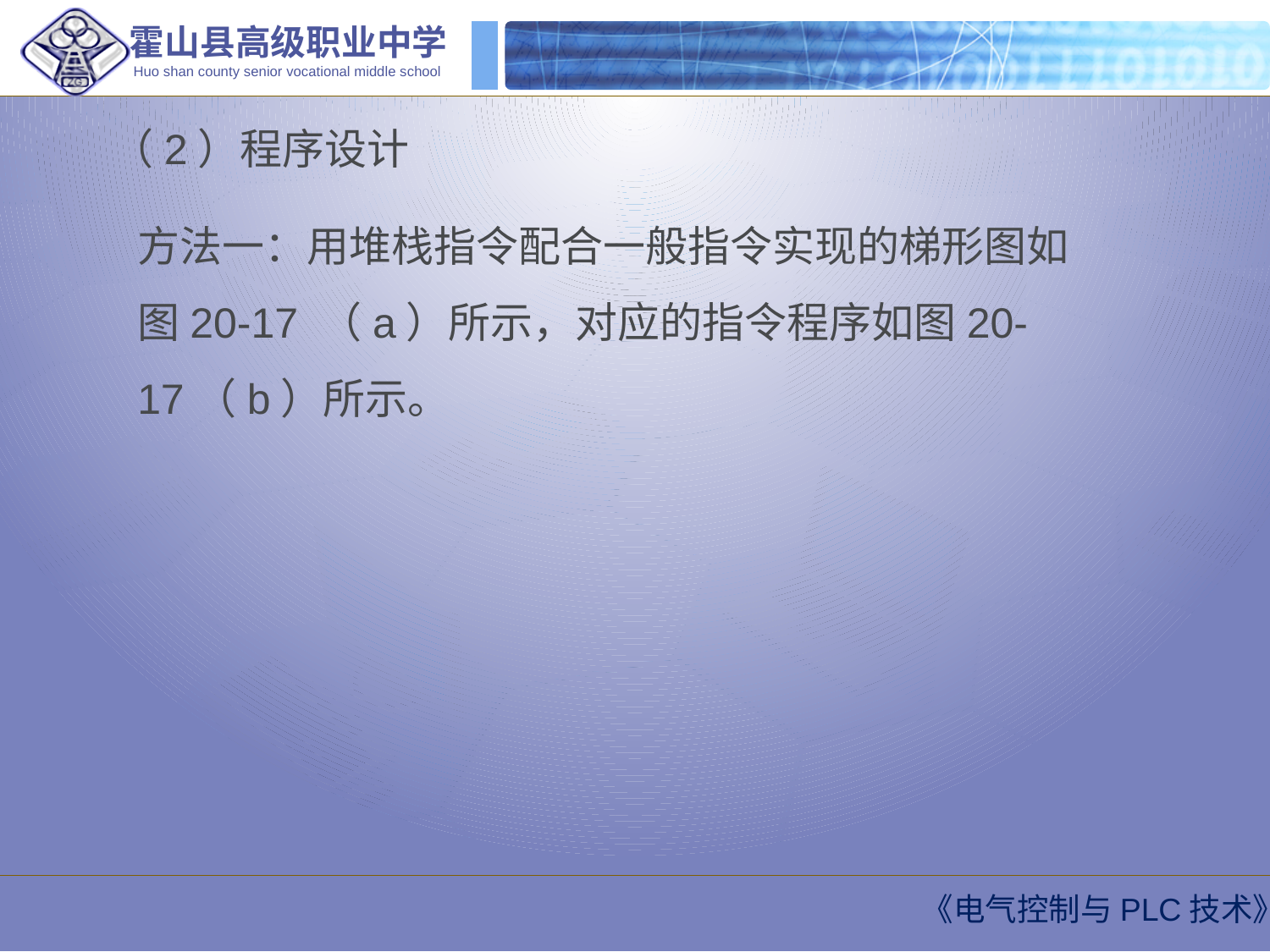

（2）程序设计
方法一：用堆栈指令配合一般指令实现的梯形图如图20-17 （a）所示，对应的指令程序如图20-17（b）所示。